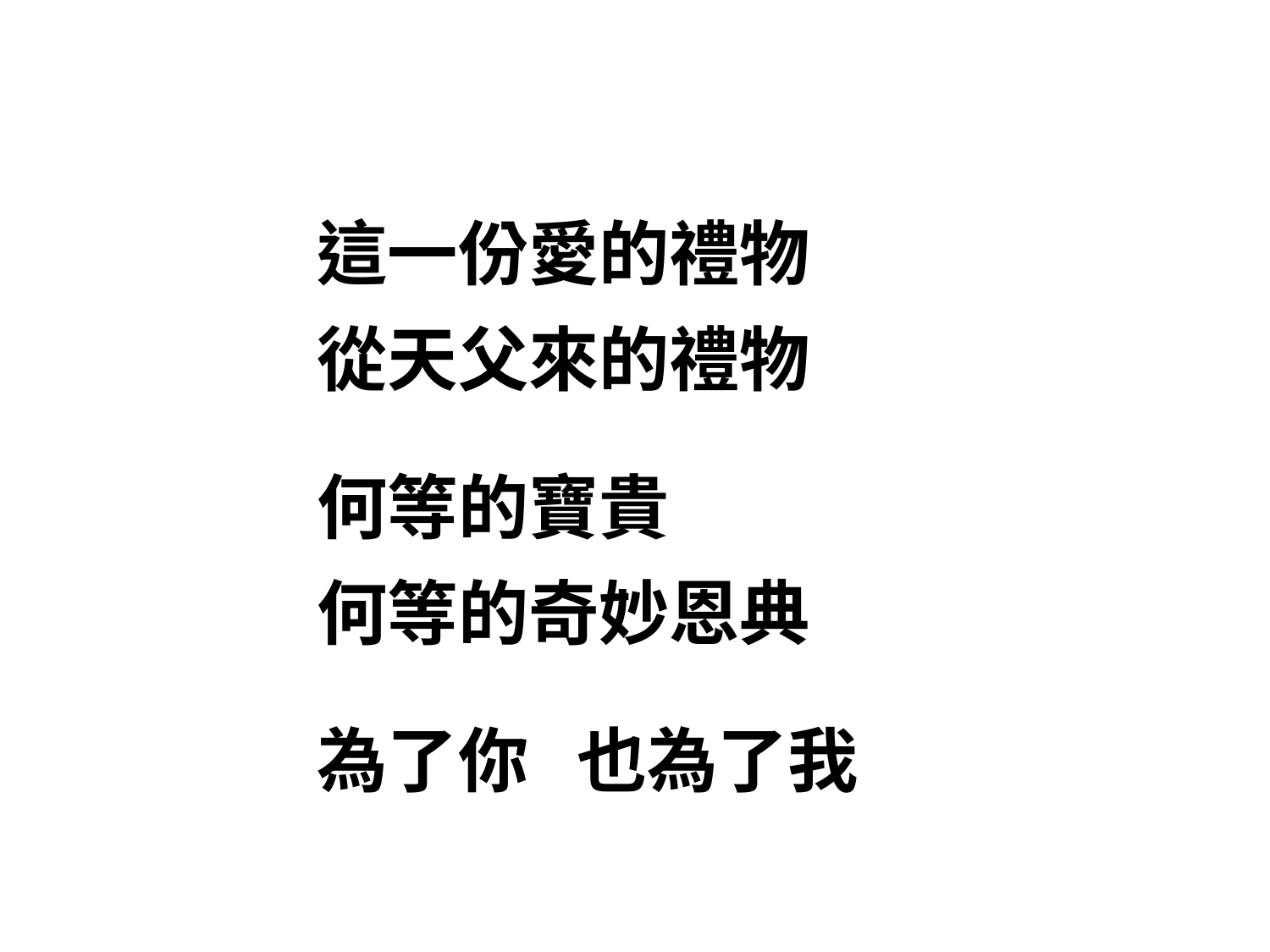

這一份愛的禮物
從天父來的禮物

何等的寶貴
何等的奇妙恩典

為了你   也為了我